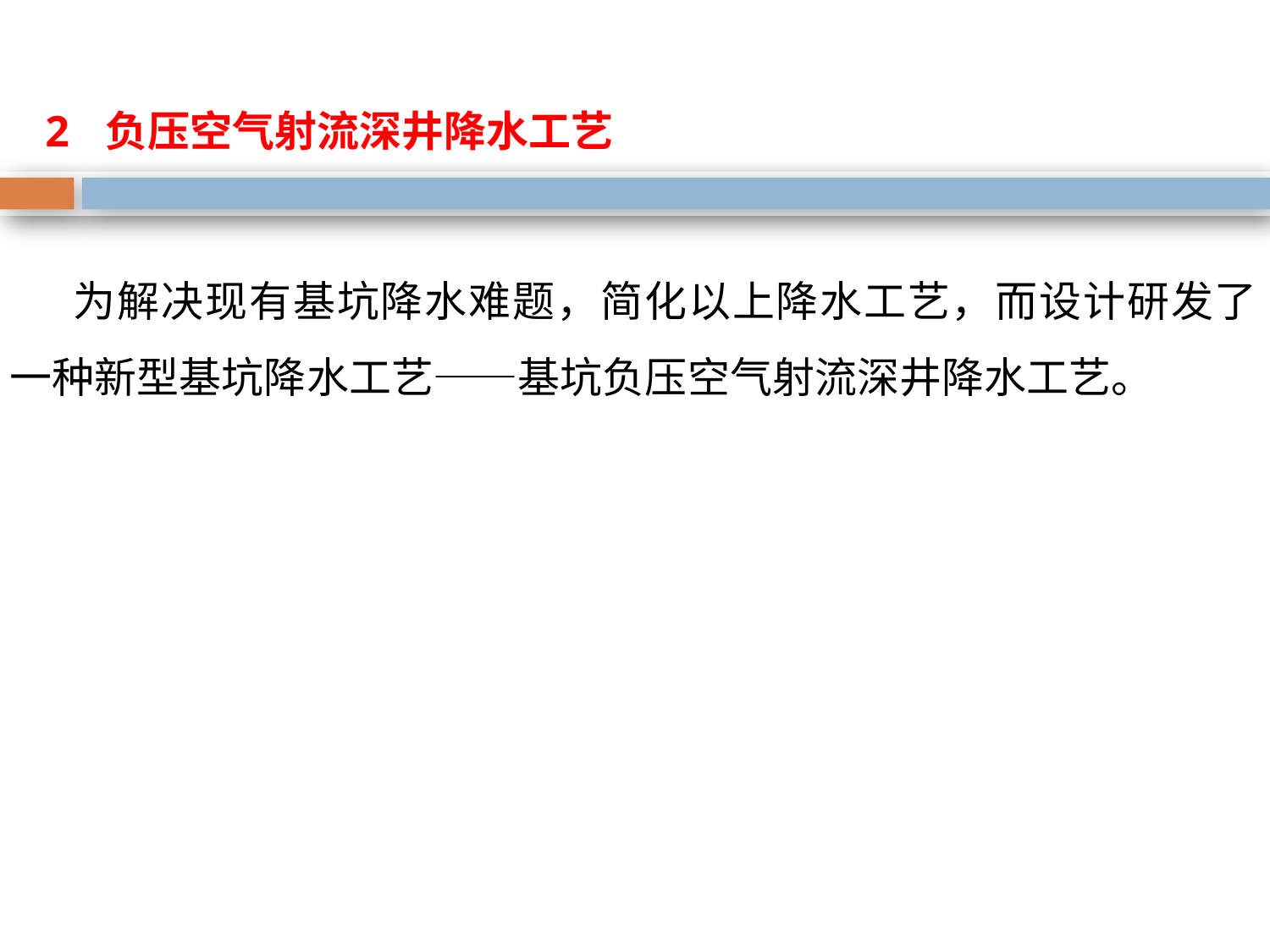

# 2 负压空气射流深井降水工艺
为解决现有基坑降水难题，简化以上降水工艺，而设计研发了一种新型基坑降水工艺——基坑负压空气射流深井降水工艺。